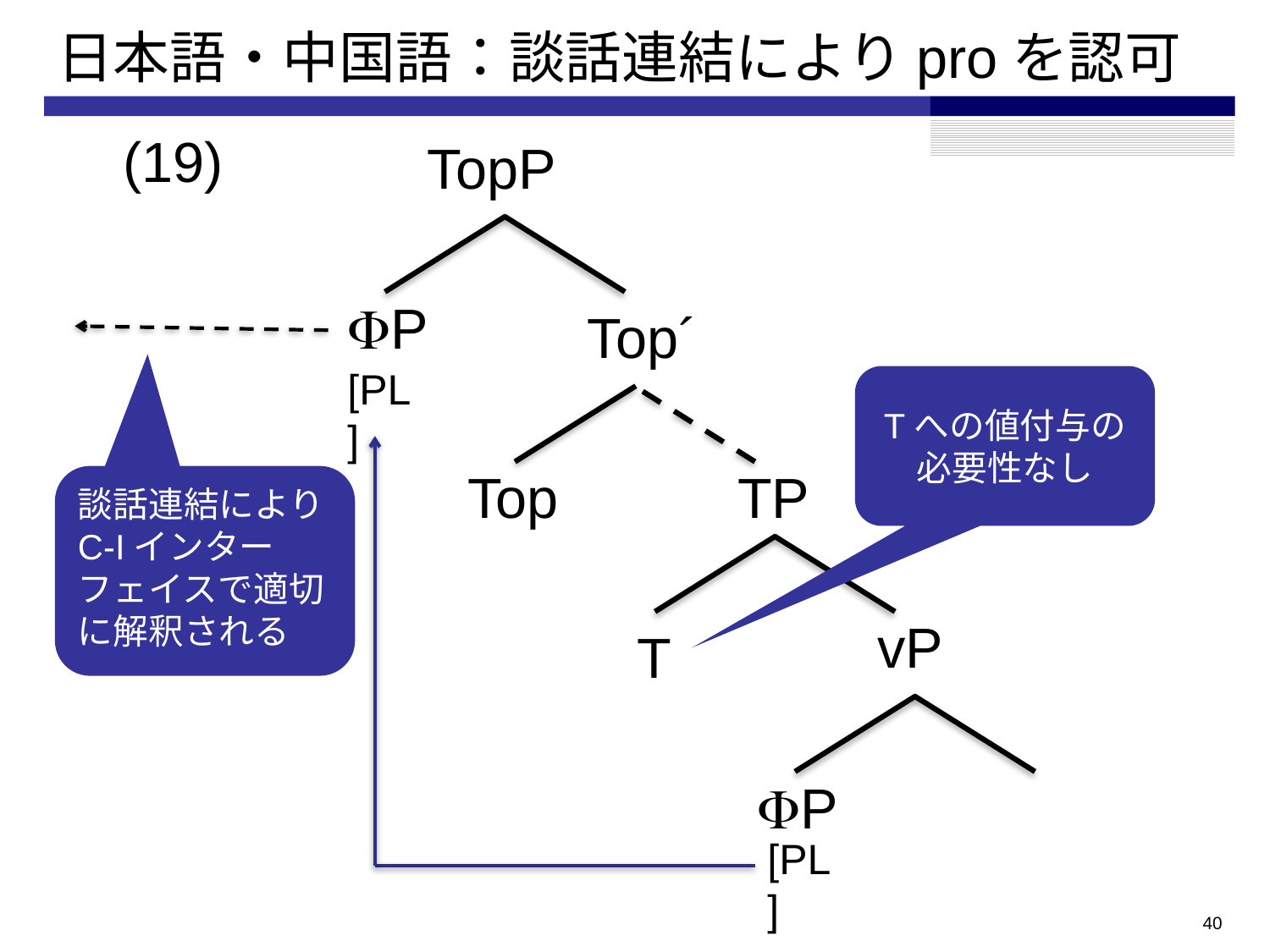

# 日本語・中国語：談話連結によりproを認可
(19)
TopP
ΦP
Top´
[pl]
Tへの値付与の
必要性なし
Top
TP
談話連結によりC-Iインターフェイスで適切に解釈される
vP
T
ΦP
[pl]
40